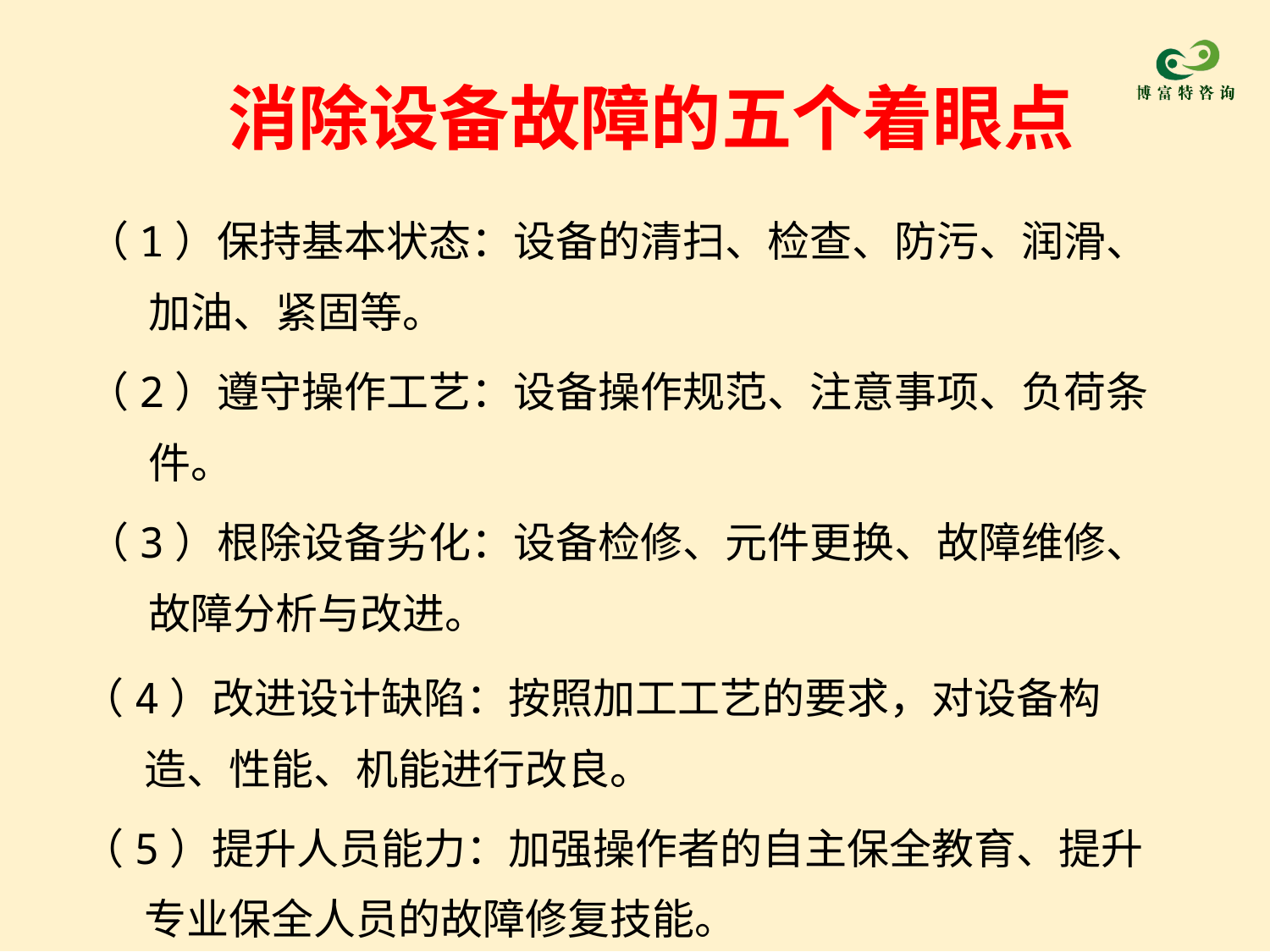

# 消除设备故障的五个着眼点
（1）保持基本状态：设备的清扫、检查、防污、润滑、加油、紧固等。
（2）遵守操作工艺：设备操作规范、注意事项、负荷条件。
（3）根除设备劣化：设备检修、元件更换、故障维修、故障分析与改进。
（4）改进设计缺陷：按照加工工艺的要求，对设备构造、性能、机能进行改良。
（5）提升人员能力：加强操作者的自主保全教育、提升专业保全人员的故障修复技能。
18